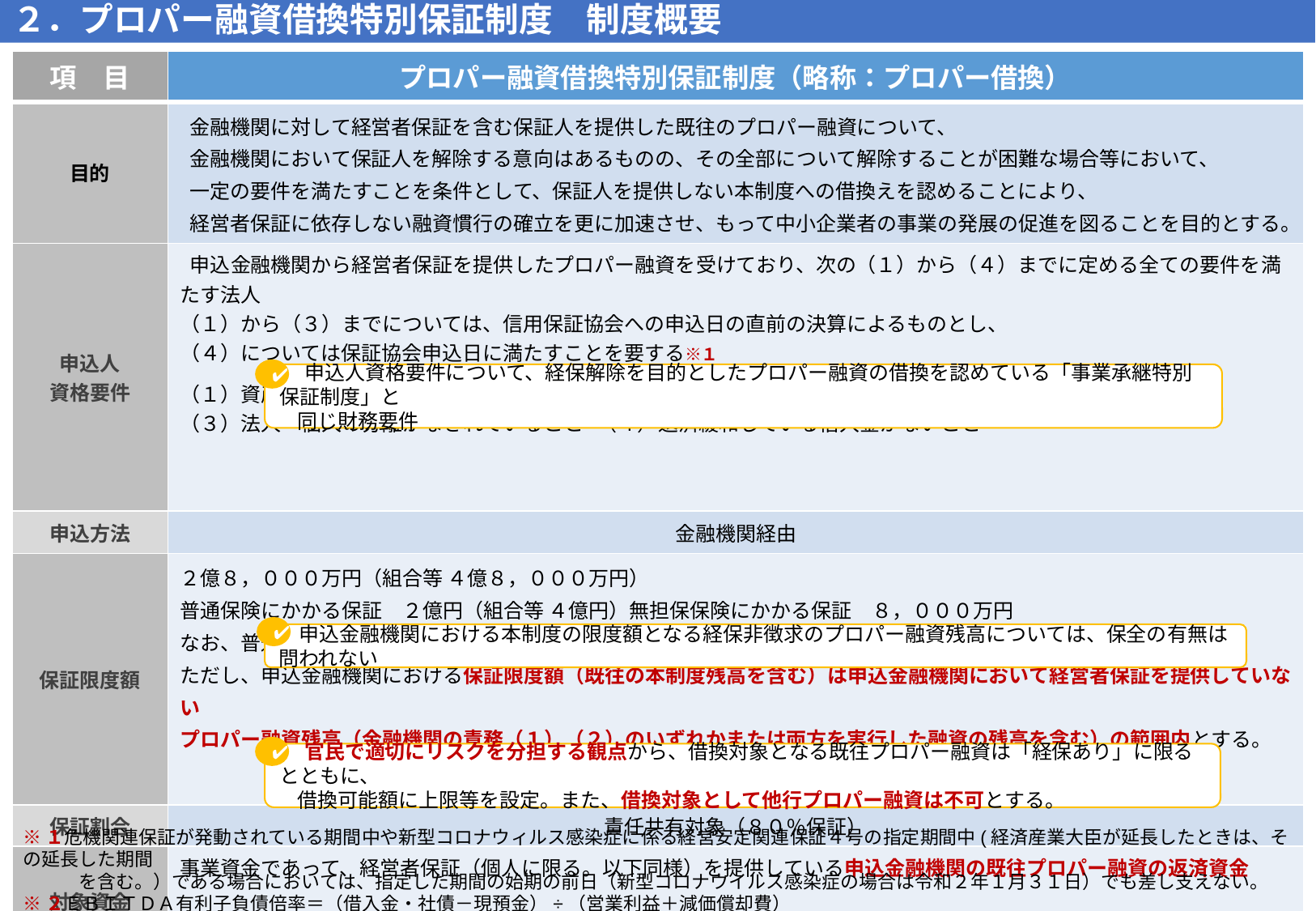

# ２．プロパー融資借換特別保証制度　制度概要
| 項　目 | プロパー融資借換特別保証制度（略称：プロパー借換） |
| --- | --- |
| 目的 | 金融機関に対して経営者保証を含む保証人を提供した既往のプロパー融資について、 金融機関において保証人を解除する意向はあるものの、その全部について解除することが困難な場合等において、 一定の要件を満たすことを条件として、保証人を提供しない本制度への借換えを認めることにより、 経営者保証に依存しない融資慣行の確立を更に加速させ、もって中小企業者の事業の発展の促進を図ることを目的とする。 |
| 申込人 資格要件 | 申込金融機関から経営者保証を提供したプロパー融資を受けており、次の（１）から（４）までに定める全ての要件を満たす法人 （１）から（３）までについては、信用保証協会への申込日の直前の決算によるものとし、 （４）については保証協会申込日に満たすことを要する※１ （１）資産超過であること 　 （２）ＥＢＩＴＤＡ有利子負債倍率※２が１５倍以内であること （３）法人・個人の分離がなされていること （４）返済緩和している借入金がないこと |
| 申込方法 | 金融機関経由 |
| 保証限度額 | ２億８，０００万円（組合等 ４億８，０００万円） 普通保険にかかる保証　２億円（組合等 ４億円）無担保保険にかかる保証　８，０００万円 なお、普通保険にかかる保証及び無担保保険にかかる保証ともに一般分に限る。 ただし、申込金融機関における保証限度額（既往の本制度残高を含む）は申込金融機関において経営者保証を提供していない プロパー融資残高（金融機関の責務（１）（２）のいずれかまたは両方を実行した融資の残高を含む）の範囲内とする。 |
| 保証割合 | 責任共有対象（８０％保証） |
| 対象資金 | 事業資金であって、経営者保証（個人に限る。以下同様）を提供している申込金融機関の既往プロパー融資の返済資金 |
✔
　 申込人資格要件について、経保解除を目的としたプロパー融資の借換を認めている「事業承継特別保証制度」と
   同じ財務要件
✔
　申込金融機関における本制度の限度額となる経保非徴求のプロパー融資残高については、保全の有無は問われない
✔
　 官民で適切にリスクを分担する観点から、借換対象となる既往プロパー融資は「経保あり」に限るとともに、
   借換可能額に上限等を設定。また、借換対象として他行プロパー融資は不可とする。
※１危機関連保証が発動されている期間中や新型コロナウィルス感染症に係る経営安定関連保証４号の指定期間中(経済産業大臣が延長したときは、その延長した期間
　　　を含む。）である場合においては、指定した期間の始期の前日（新型コロナウイルス感染症の場合は令和２年１月３１日）でも差し支えない。
※２ＥＢＩＴＤＡ有利子負債倍率＝（借入金・社債－現預金）÷（営業利益＋減価償却費）
4